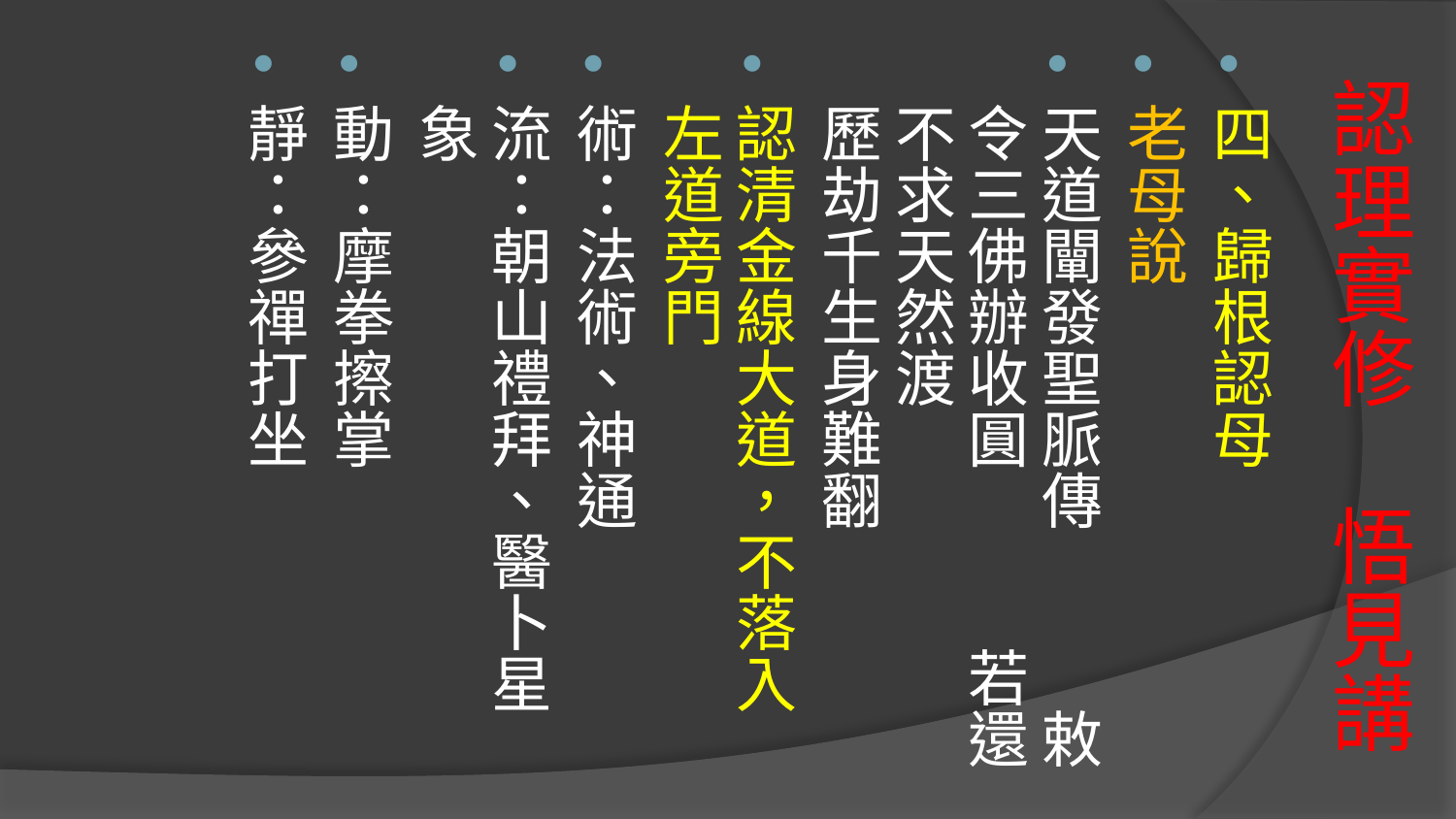

四、歸根認母
老母說
天道闡發聖脈傳             敕令三佛辦收圓             若還不求天然渡                         歷劫千生身難翻
認清金線大道，不落入左道旁門
術：法術、神通
流：朝山禮拜、醫卜星象
動：摩拳擦掌
靜：參禪打坐

# 認理實修     悟見講